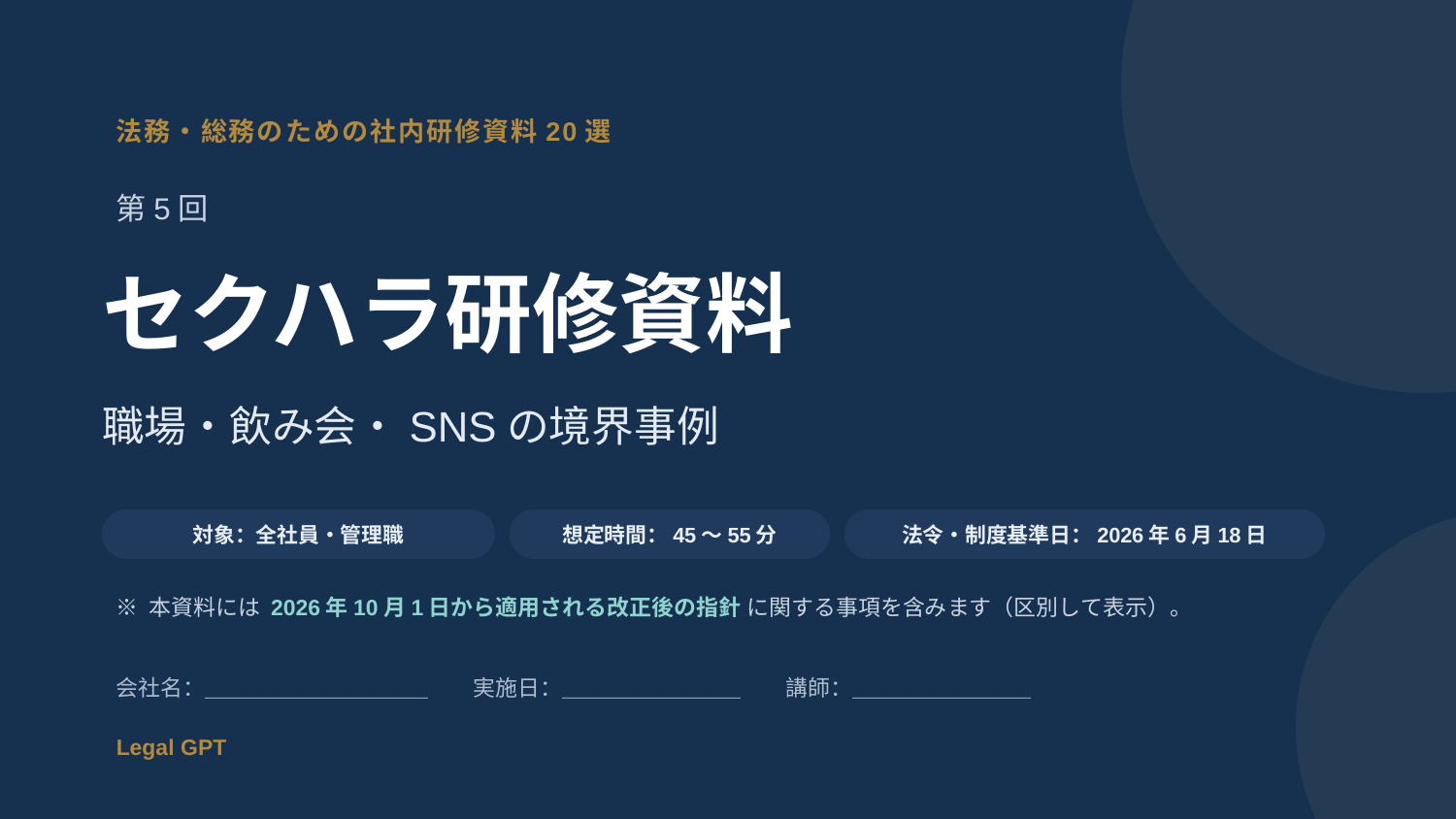

法務・総務のための社内研修資料20選
第5回
セクハラ研修資料
職場・飲み会・SNSの境界事例

対象：全社員・管理職

想定時間：45〜55分

法令・制度基準日：2026年6月18日

※ 本資料には 2026年10月1日から適用される改正後の指針 に関する事項を含みます（区別して表示）。
会社名：＿＿＿＿＿＿＿＿＿＿　　実施日：＿＿＿＿＿＿＿＿　　講師：＿＿＿＿＿＿＿＿
Legal GPT